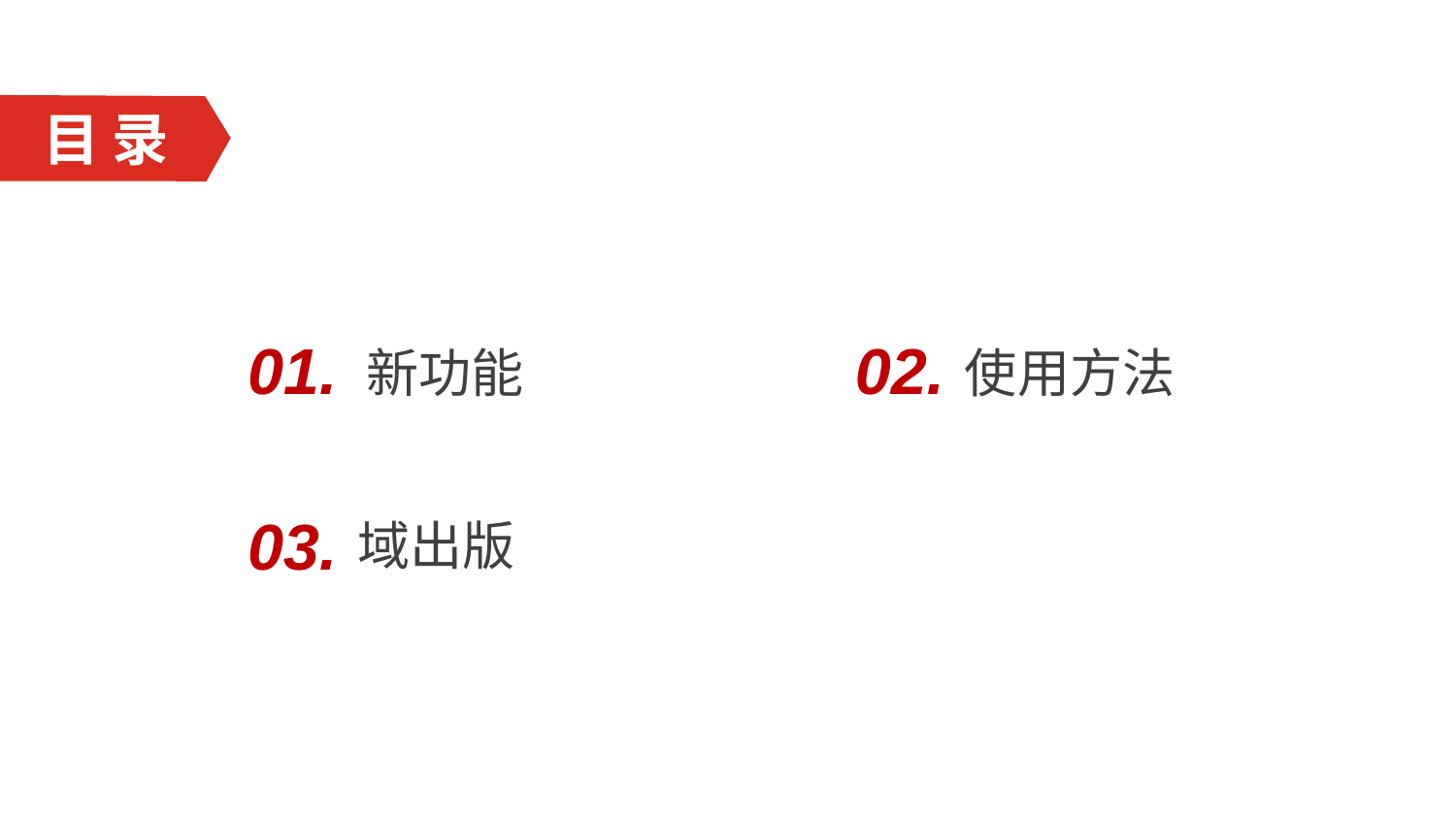

目 录
新功能
使用方法
01.
02.
03.
域出版